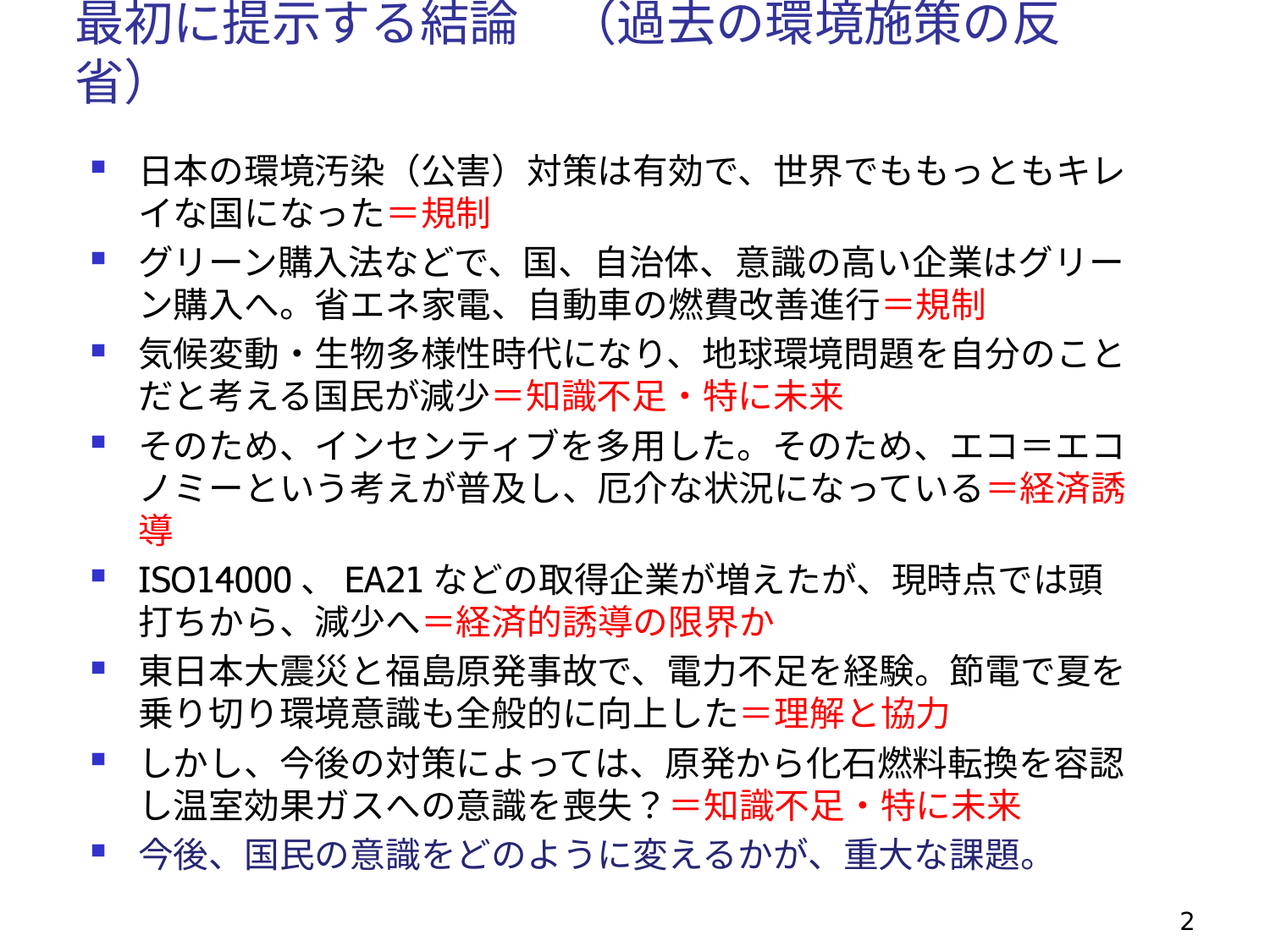

# 最初に提示する結論　（過去の環境施策の反省）
日本の環境汚染（公害）対策は有効で、世界でももっともキレイな国になった＝規制
グリーン購入法などで、国、自治体、意識の高い企業はグリーン購入へ。省エネ家電、自動車の燃費改善進行＝規制
気候変動・生物多様性時代になり、地球環境問題を自分のことだと考える国民が減少＝知識不足・特に未来
そのため、インセンティブを多用した。そのため、エコ＝エコノミーという考えが普及し、厄介な状況になっている＝経済誘導
ISO14000、EA21などの取得企業が増えたが、現時点では頭打ちから、減少へ＝経済的誘導の限界か
東日本大震災と福島原発事故で、電力不足を経験。節電で夏を乗り切り環境意識も全般的に向上した＝理解と協力
しかし、今後の対策によっては、原発から化石燃料転換を容認し温室効果ガスへの意識を喪失？＝知識不足・特に未来
今後、国民の意識をどのように変えるかが、重大な課題。

2